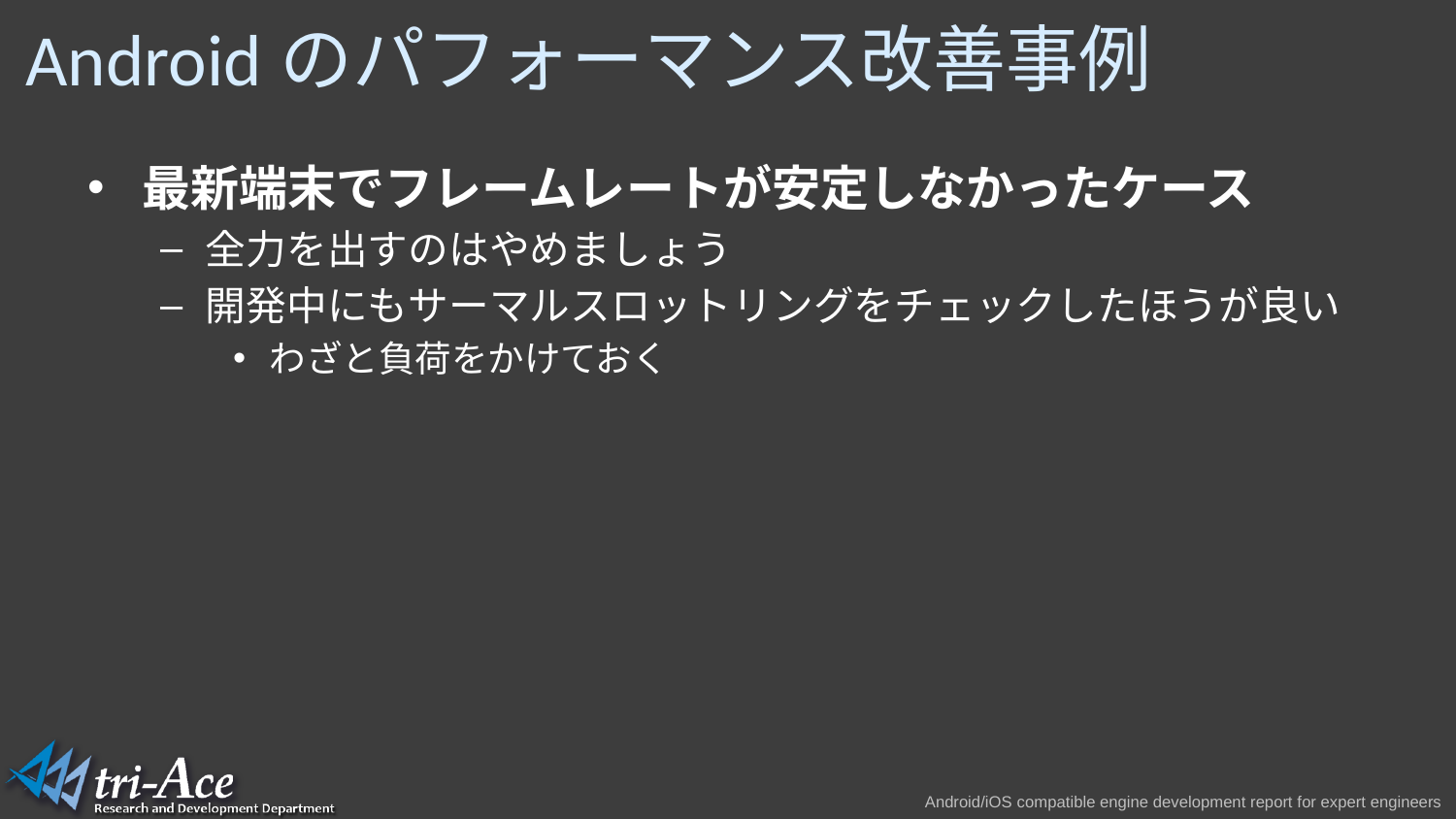

# Androidのパフォーマンス改善事例
最新端末でフレームレートが安定しなかったケース
全力を出すのはやめましょう
開発中にもサーマルスロットリングをチェックしたほうが良い
わざと負荷をかけておく